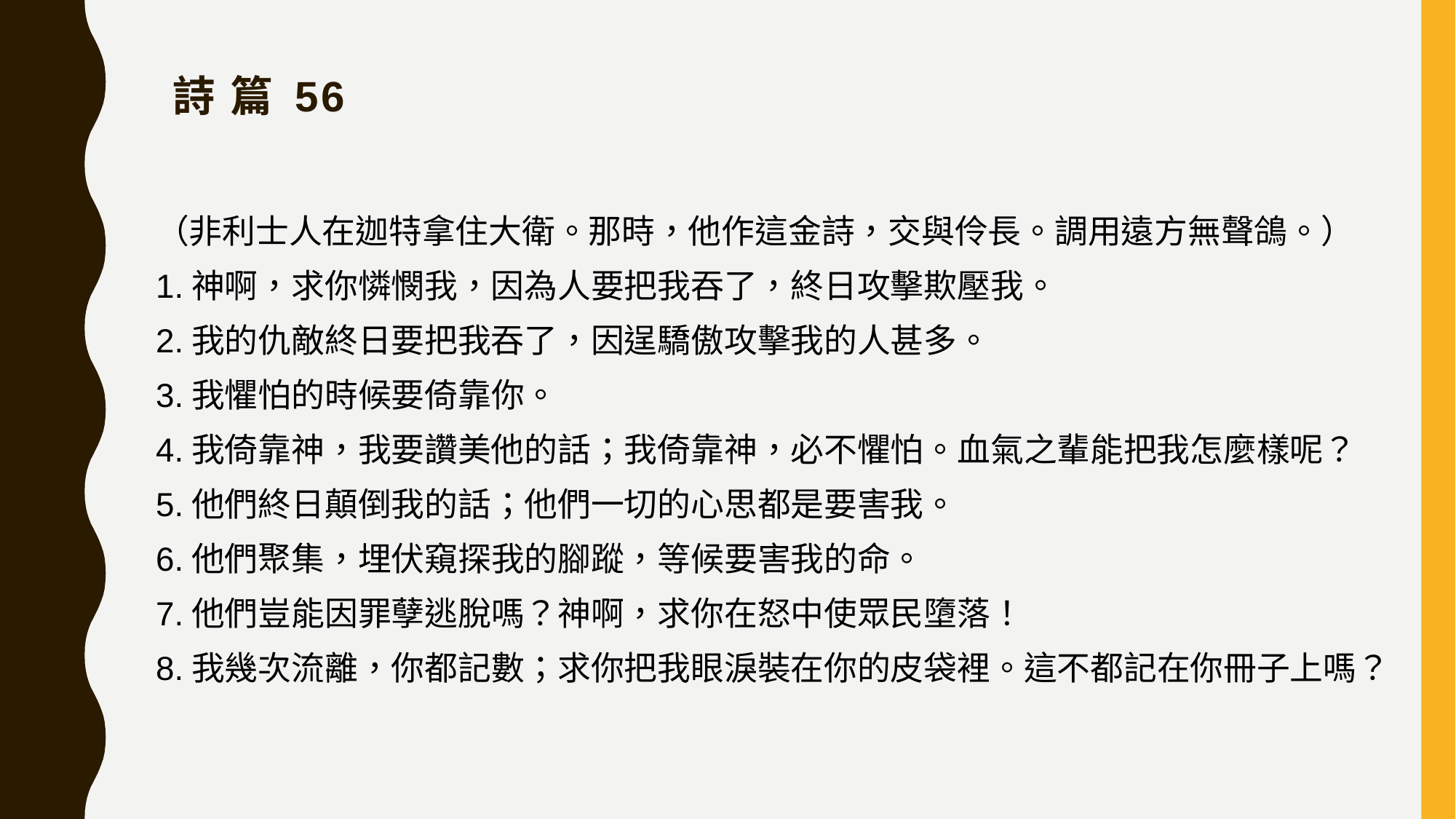

# 詩 篇 56
（非利士人在迦特拿住大衛。那時，他作這金詩，交與伶長。調用遠方無聲鴿。）
1.神啊，求你憐憫我，因為人要把我吞了，終日攻擊欺壓我。
2.我的仇敵終日要把我吞了，因逞驕傲攻擊我的人甚多。
3.我懼怕的時候要倚靠你。
4.我倚靠神，我要讚美他的話；我倚靠神，必不懼怕。血氣之輩能把我怎麼樣呢？
5.他們終日顛倒我的話；他們一切的心思都是要害我。
6.他們聚集，埋伏窺探我的腳蹤，等候要害我的命。
7.他們豈能因罪孽逃脫嗎？神啊，求你在怒中使眾民墮落！
8.我幾次流離，你都記數；求你把我眼淚裝在你的皮袋裡。這不都記在你冊子上嗎？